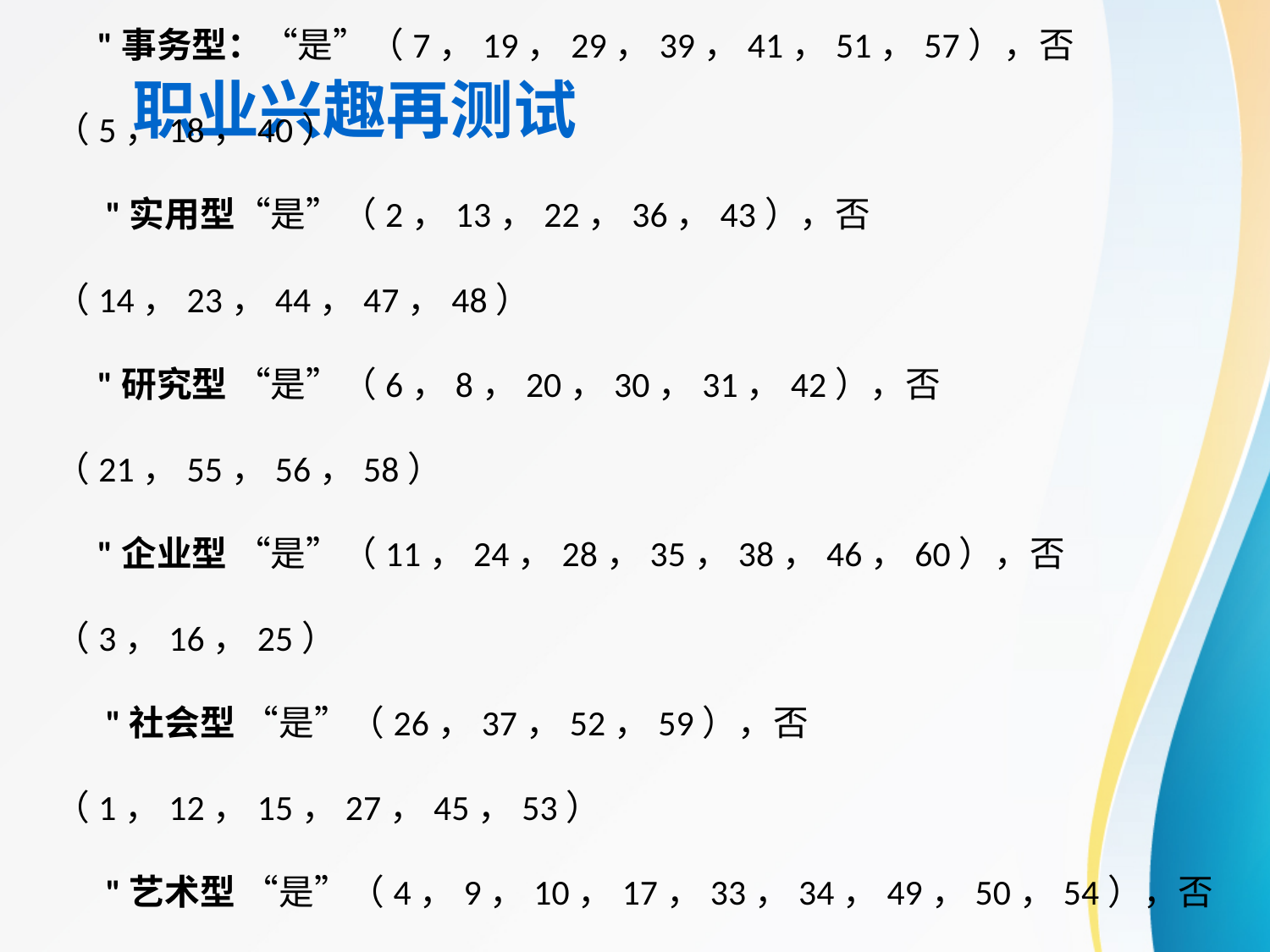

职业兴趣再测试
"事务型：“是”（7，19，29，39，41，51，57），否（5，18，40）
 "实用型“是”（2，13，22，36，43），否（14，23，44，47，48）
"研究型 “是”（6，8，20，30，31，42），否（21，55，56，58）
"企业型 “是”（11，24，28，35，38，46，60），否（3，16，25）
 "社会型 “是”（26，37，52，59），否（1，12，15，27，45，53）
 "艺术型 “是”（4，9，10，17，33，34，49，50，54），否（32）